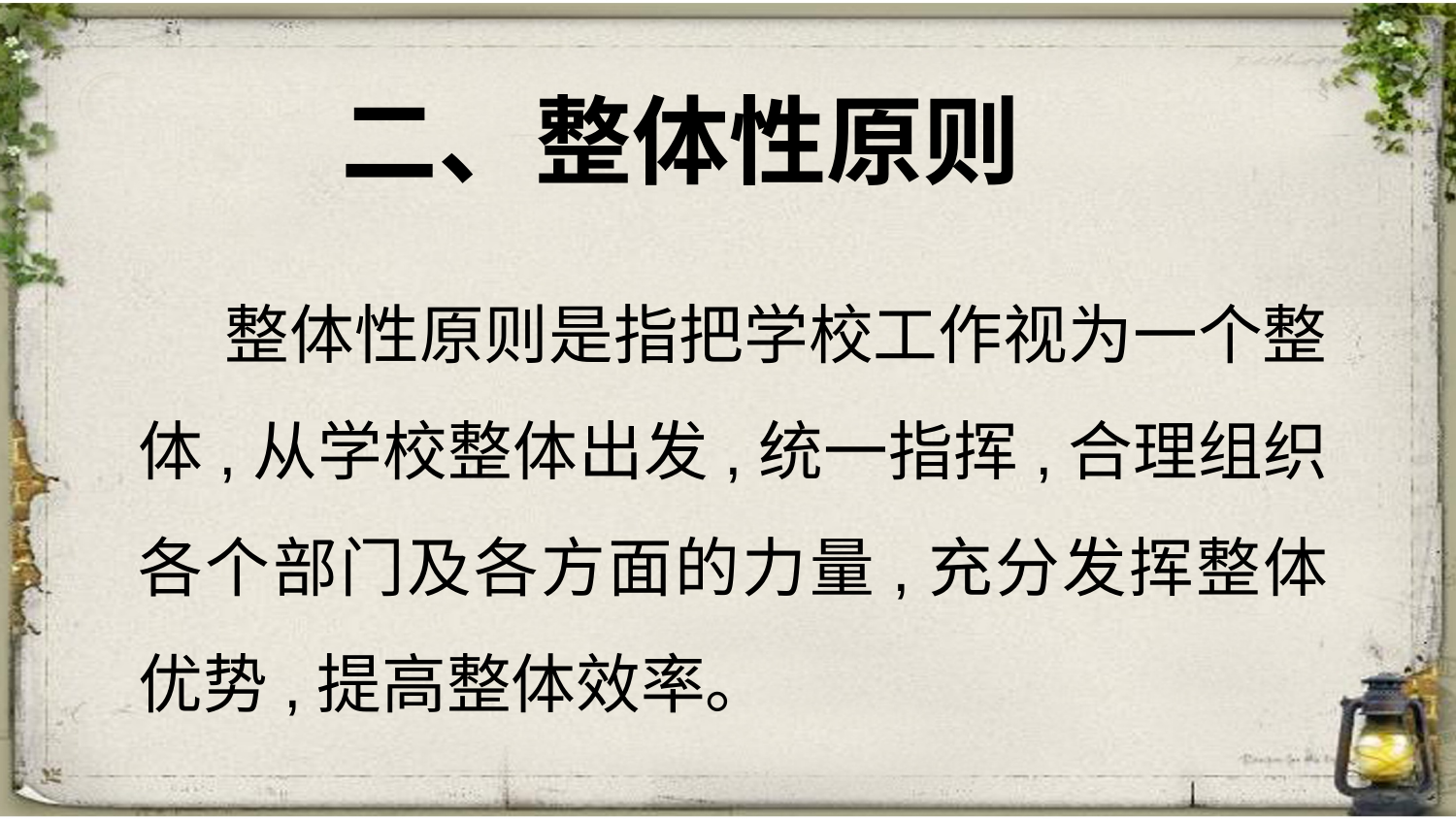

二、整体性原则
整体性原则是指把学校工作视为一个整体,从学校整体出发,统一指挥,合理组织各个部门及各方面的力量,充分发挥整体优势,提高整体效率。